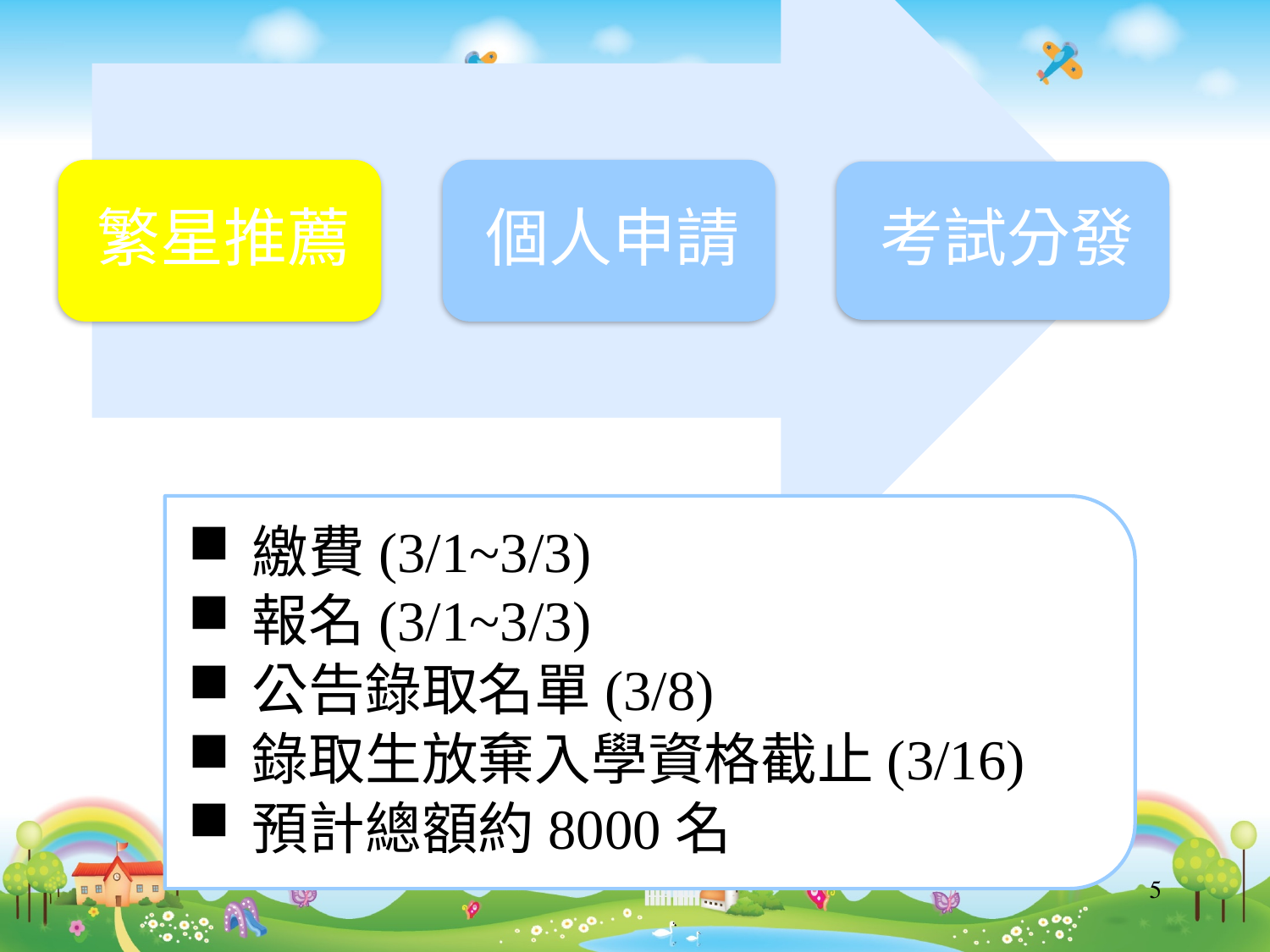

繁星推薦
個人申請
考試分發

繳費(3/1~3/3)
報名(3/1~3/3)
公告錄取名單(3/8)
錄取生放棄入學資格截止(3/16)
預計總額約8000名
5